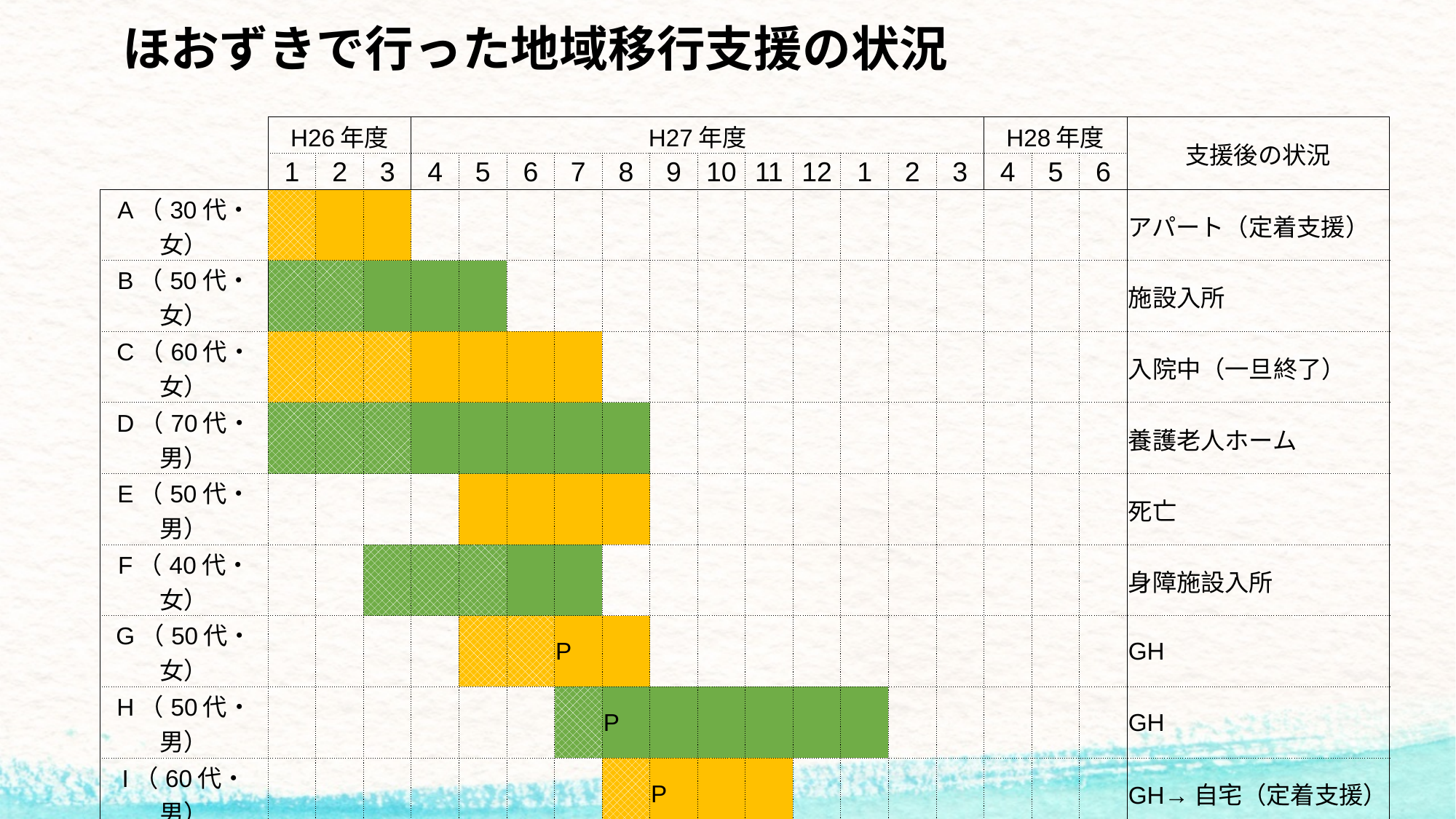

# ほおずきで行った地域移行支援の状況
|  | H26年度 |  |  | H27年度 |  |  |  |  |  |  |  |  |  |  |  | H28年度 |  |  | 支援後の状況 |
| --- | --- | --- | --- | --- | --- | --- | --- | --- | --- | --- | --- | --- | --- | --- | --- | --- | --- | --- | --- |
|  | 1 | 2 | 3 | 4 | 5 | 6 | 7 | 8 | 9 | 10 | 11 | 12 | 1 | 2 | 3 | 4 | 5 | 6 |  |
| A（30代・女） |  |  |  |  |  |  |  |  |  |  |  |  |  |  |  |  |  |  | アパート（定着支援） |
| B（50代・女） |  |  |  |  |  |  |  |  |  |  |  |  |  |  |  |  |  |  | 施設入所 |
| C（60代・女） |  |  |  |  |  |  |  |  |  |  |  |  |  |  |  |  |  |  | 入院中（一旦終了） |
| D（70代・男） |  |  |  |  |  |  |  |  |  |  |  |  |  |  |  |  |  |  | 養護老人ホーム |
| E（50代・男） |  |  |  |  |  |  |  |  |  |  |  |  |  |  |  |  |  |  | 死亡 |
| F（40代・女） |  |  |  |  |  |  |  |  |  |  |  |  |  |  |  |  |  |  | 身障施設入所 |
| G（50代・女） |  |  |  |  |  |  | P |  |  |  |  |  |  |  |  |  |  |  | GH |
| H（50代・男） |  |  |  |  |  |  |  | P |  |  |  |  |  |  |  |  |  |  | GH |
| I（60代・男） |  |  |  |  |  |  |  |  | P |  |  |  |  |  |  |  |  |  | GH→自宅（定着支援） |
| J（40代・女） |  |  |  |  |  |  |  |  |  |  |  |  |  |  |  |  |  |  | GH |
| K（40代・男） |  |  |  |  |  |  |  |  |  |  | P |  |  |  |  |  |  |  | 自宅 |
| L（50代・男） |  |  |  |  |  |  |  |  |  |  |  | P |  |  |  |  |  |  | GH |
| M（60代・男） |  |  |  |  |  |  |  |  |  |  |  |  |  | P |  |  |  |  | 自宅（定着支援） |
| N（40代・男） |  |  |  |  |  |  |  |  |  |  |  |  |  |  |  | P |  |  | ＜支援中＞ |
| O（50代・男） |  |  |  |  |  |  |  |  |  |  |  |  |  |  |  |  |  | P | ＜支援中＞ |
| P（40代・男） |  |  |  |  |  |  |  |  |  |  |  |  |  |  |  |  |  | P | ＜支援中＞ |
|  |  |  |  |  |  |  |  |  |  |  |  |  |  |  |  |  |  |  |  |
| ※P ： ピア支援あり |  |  |  |  |  |  |  |  |  |  |  |  |  |  |  |  |  |  |  |
| ※色の薄い部分は個別支援が始まる前から院内説明会や個別面接で関わっていた期間 |  |  |  |  |  |  |  |  |  |  |  |  |  |  |  |  |  |  |  |